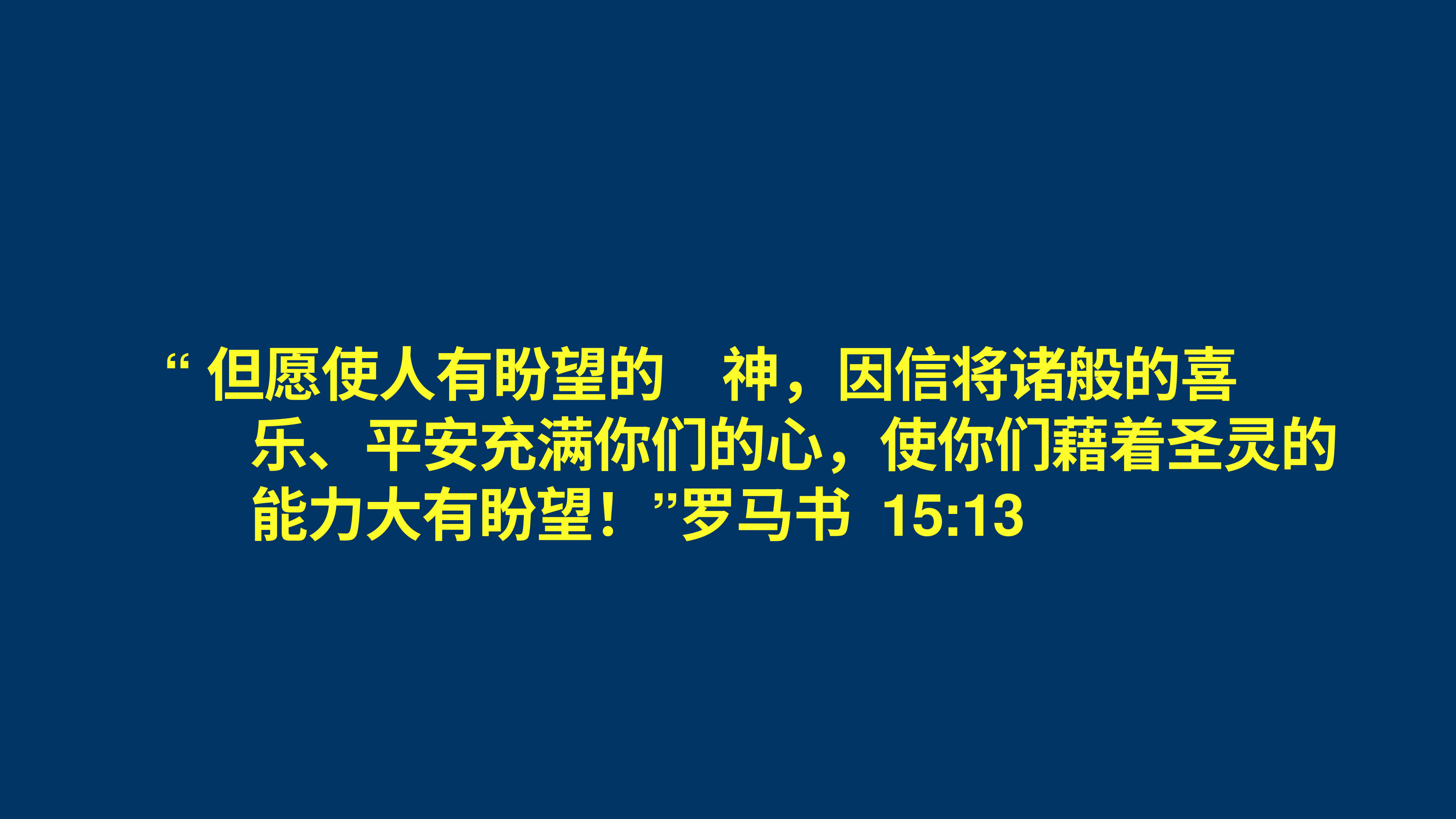

# “但愿使人有盼望的　神，因信将诸般的喜乐、平安充满你们的心，使你们藉着圣灵的能力大有盼望！”罗马书 15:13